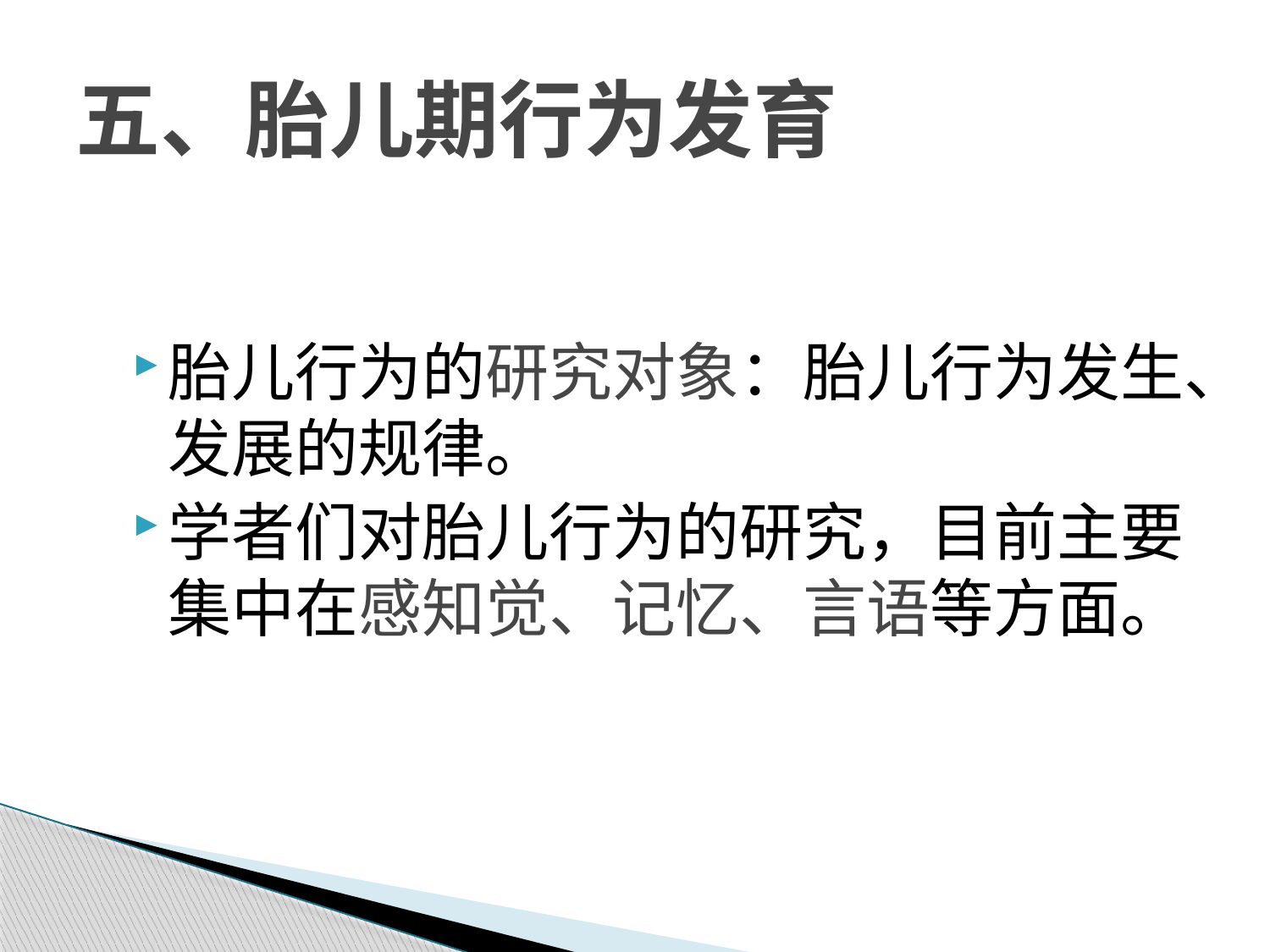

# 五、胎儿期行为发育
胎儿行为的研究对象：胎儿行为发生、发展的规律。
学者们对胎儿行为的研究，目前主要集中在感知觉、记忆、言语等方面。